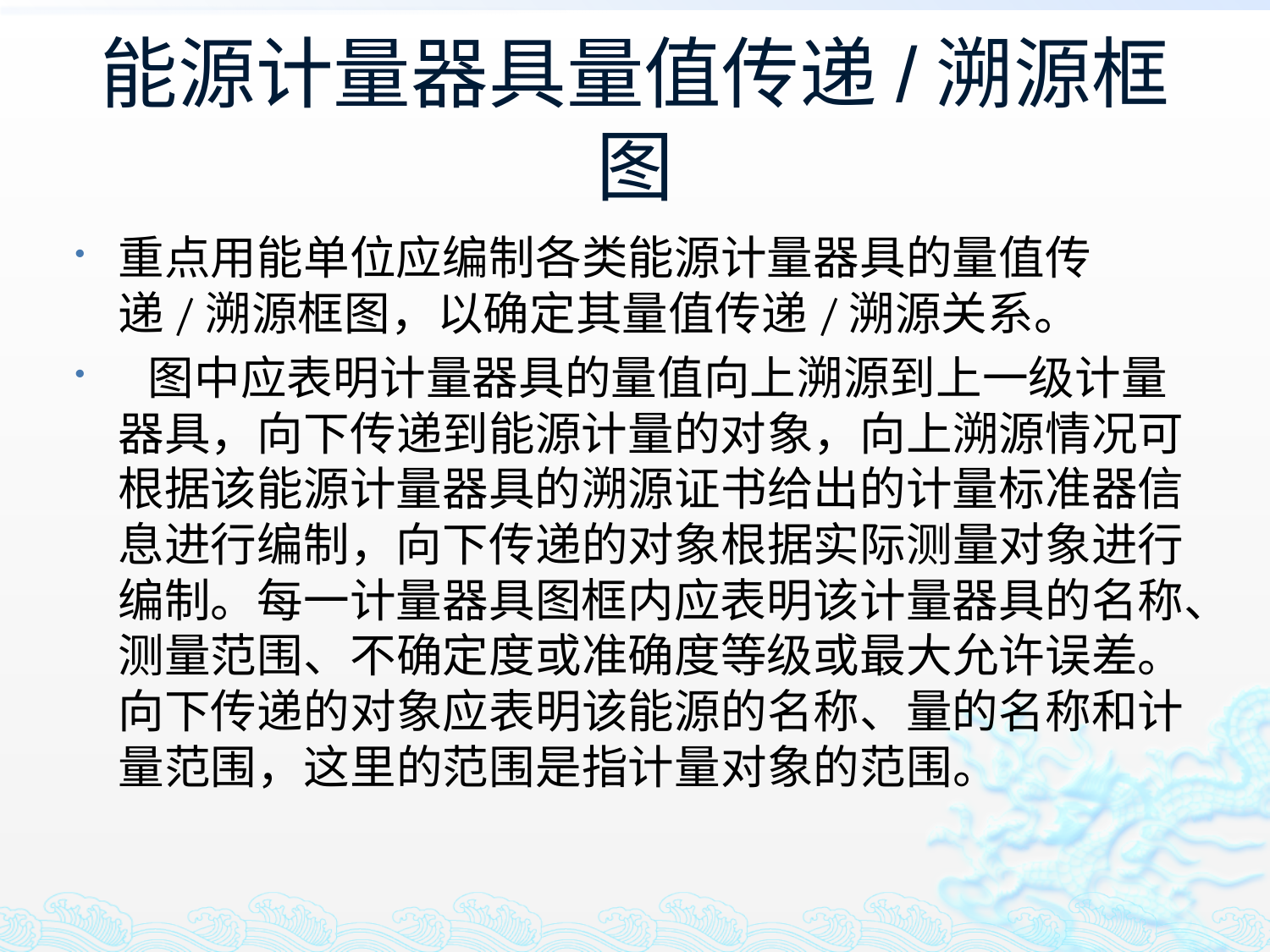

# 能源计量器具量值传递/溯源框图
重点用能单位应编制各类能源计量器具的量值传递/溯源框图，以确定其量值传递/溯源关系。
  图中应表明计量器具的量值向上溯源到上一级计量器具，向下传递到能源计量的对象，向上溯源情况可根据该能源计量器具的溯源证书给出的计量标准器信息进行编制，向下传递的对象根据实际测量对象进行编制。每一计量器具图框内应表明该计量器具的名称、测量范围、不确定度或准确度等级或最大允许误差。向下传递的对象应表明该能源的名称、量的名称和计量范围，这里的范围是指计量对象的范围。